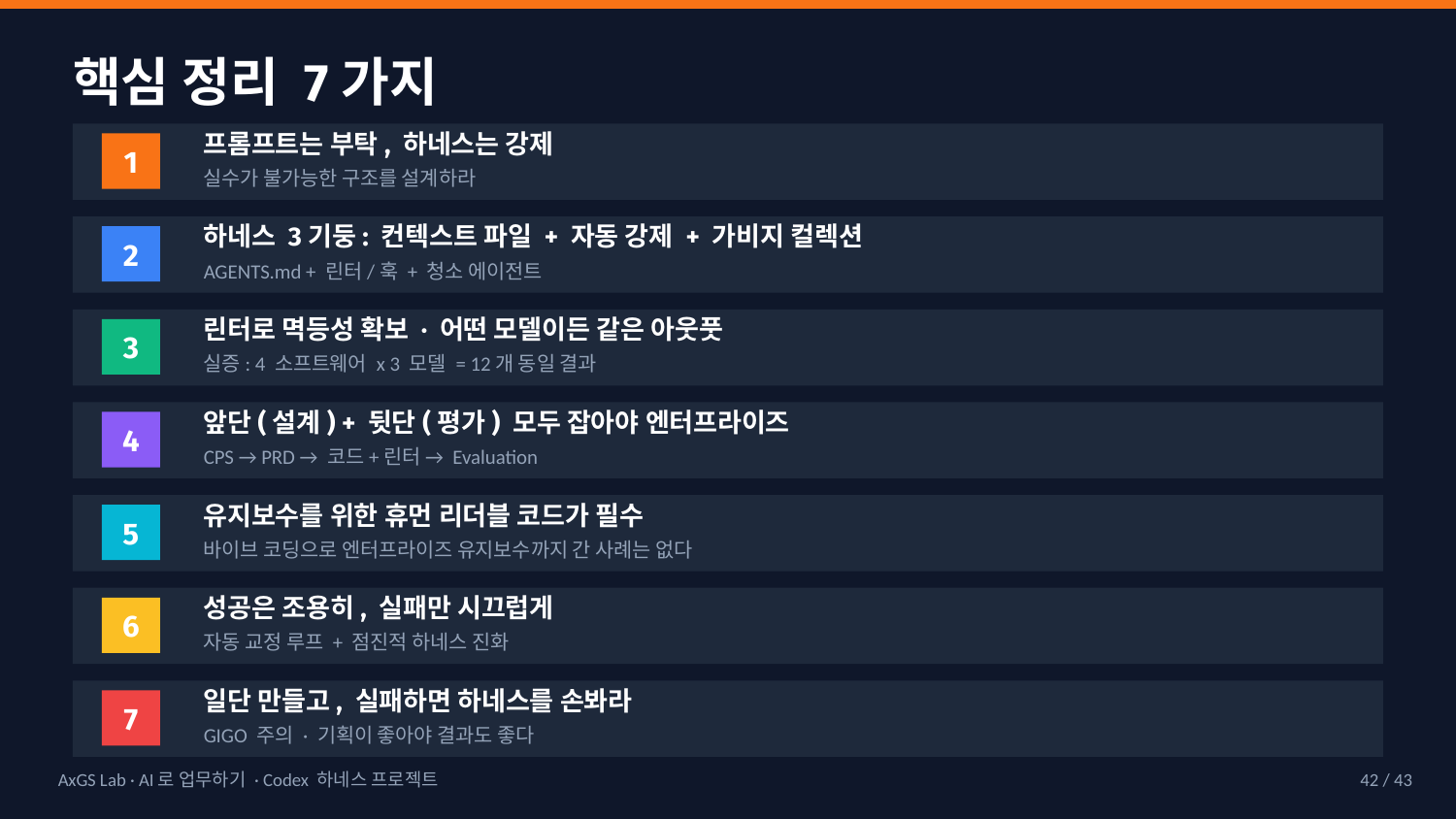

핵심 정리 7가지

프롬프트는 부탁, 하네스는 강제

1
실수가 불가능한 구조를 설계하라

하네스 3기둥: 컨텍스트 파일 + 자동 강제 + 가비지 컬렉션

2
AGENTS.md + 린터/훅 + 청소 에이전트

린터로 멱등성 확보 · 어떤 모델이든 같은 아웃풋

3
실증: 4 소프트웨어 x 3 모델 = 12개 동일 결과

앞단(설계) + 뒷단(평가) 모두 잡아야 엔터프라이즈

4
CPS → PRD → 코드+린터 → Evaluation

유지보수를 위한 휴먼 리더블 코드가 필수

5
바이브 코딩으로 엔터프라이즈 유지보수까지 간 사례는 없다

성공은 조용히, 실패만 시끄럽게

6
자동 교정 루프 + 점진적 하네스 진화

일단 만들고, 실패하면 하네스를 손봐라

7
GIGO 주의 · 기획이 좋아야 결과도 좋다
AxGS Lab · AI로 업무하기 · Codex 하네스 프로젝트
42 / 43